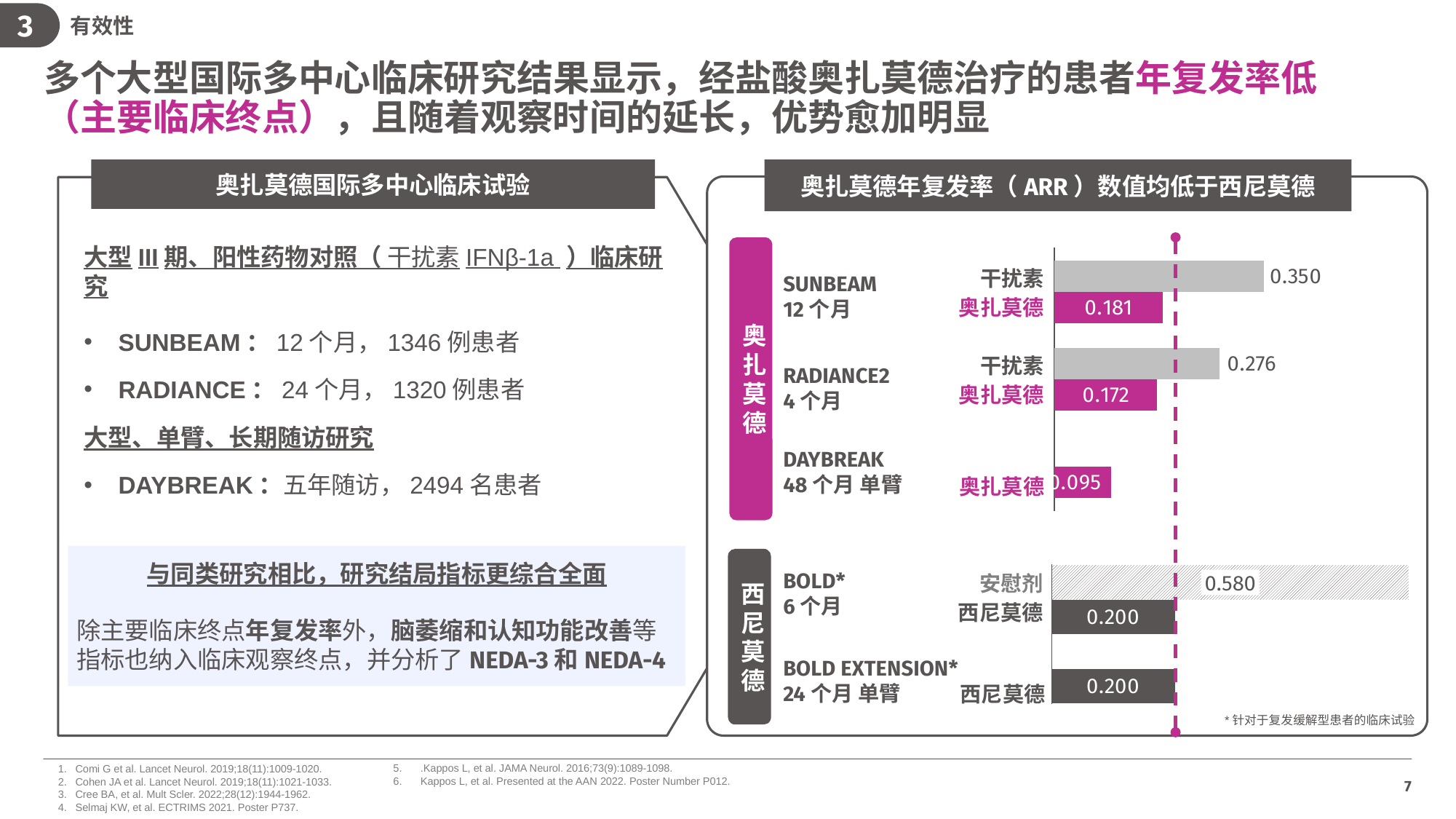

3
有效性
多个大型国际多中心临床研究结果显示，经盐酸奥扎莫德治疗的患者年复发率低（主要临床终点），且随着观察时间的延长，优势愈加明显
奥扎莫德国际多中心临床试验
奥扎莫德年复发率（ARR）数值均低于西尼莫德

大型III期、阳性药物对照（ 干扰素IFNβ-1a ）临床研究
SUNBEAM：12个月，1346例患者
RADIANCE：24个月，1320例患者

### Chart

| Category |  |  |
|---|---|---|
干扰素

SUNBEAM
12个月
奥扎莫德
干扰素
奥扎莫德

RADIANCE24个月
奥扎莫德
大型、单臂、长期随访研究
DAYBREAK：五年随访，2494名患者

DAYBREAK
48个月 单臂
奥扎莫德
与同类研究相比，研究结局指标更综合全面
除主要临床终点年复发率外，脑萎缩和认知功能改善等指标也纳入临床观察终点，并分析了NEDA-3和NEDA-4

### Chart

| Category |  |  |
|---|---|---|
BOLD*
6个月
安慰剂
0.580
西尼莫德
西尼莫德

BOLD EXTENSION*
24个月 单臂
西尼莫德
*针对于复发缓解型患者的临床试验
.Kappos L, et al. JAMA Neurol. 2016;73(9):1089-1098.
Kappos L, et al. Presented at the AAN 2022. Poster Number P012.

Comi G et al. Lancet Neurol. 2019;18(11):1009-1020.
Cohen JA et al. Lancet Neurol. 2019;18(11):1021-1033.
Cree BA, et al. Mult Scler. 2022;28(12):1944-1962.
Selmaj KW, et al. ECTRIMS 2021. Poster P737.

7